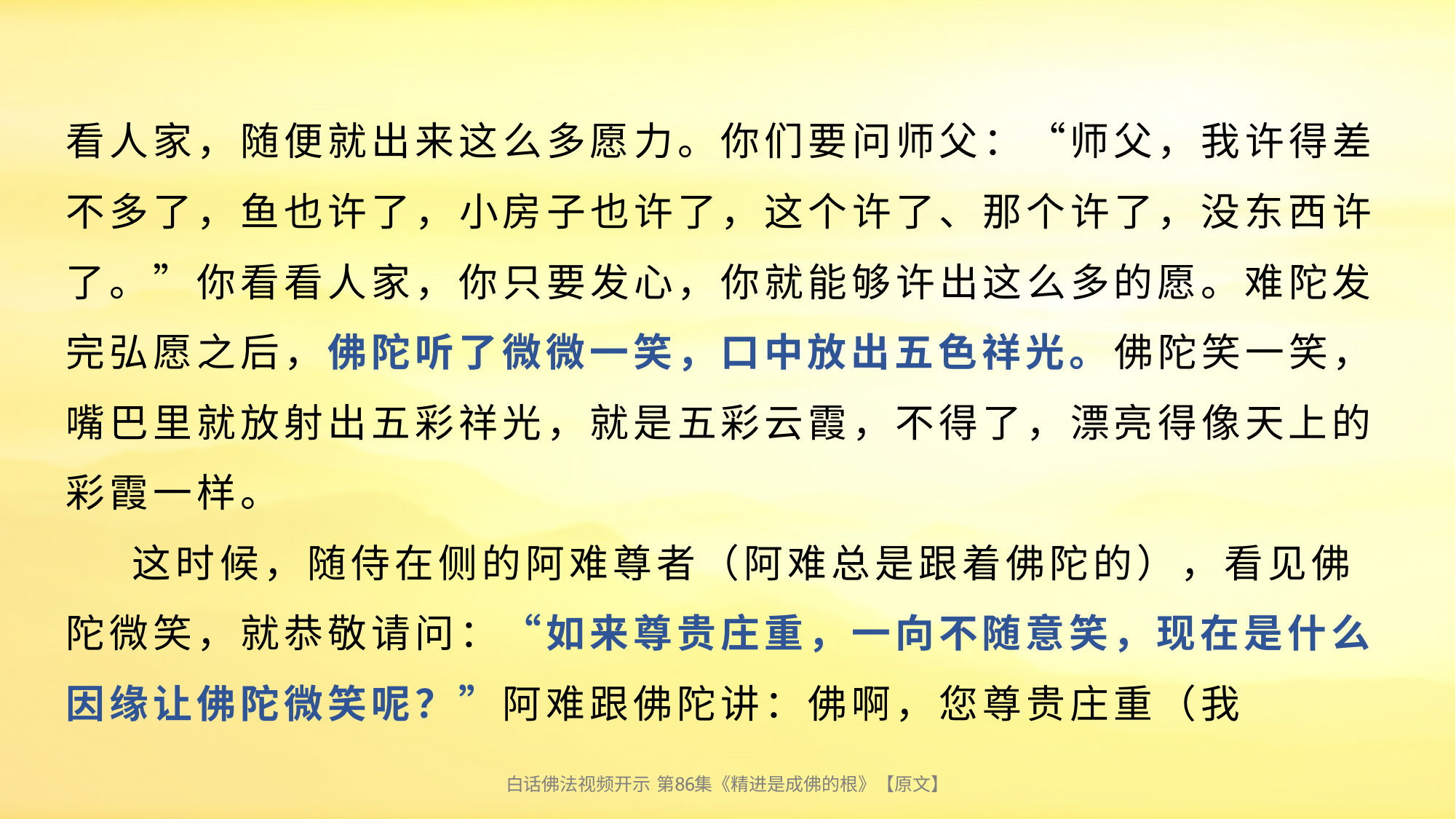

# 看人家，随便就出来这么多愿力。你们要问师父：“师父，我许得差不多了，鱼也许了，小房子也许了，这个许了、那个许了，没东西许了。”你看看人家，你只要发心，你就能够许出这么多的愿。难陀发完弘愿之后，佛陀听了微微一笑，口中放出五色祥光。佛陀笑一笑，嘴巴里就放射出五彩祥光，就是五彩云霞，不得了，漂亮得像天上的彩霞一样。 这时候，随侍在侧的阿难尊者（阿难总是跟着佛陀的），看见佛陀微笑，就恭敬请问：“如来尊贵庄重，一向不随意笑，现在是什么因缘让佛陀微笑呢？”阿难跟佛陀讲：佛啊，您尊贵庄重（我
白话佛法视频开示 第86集《精进是成佛的根》【原文】